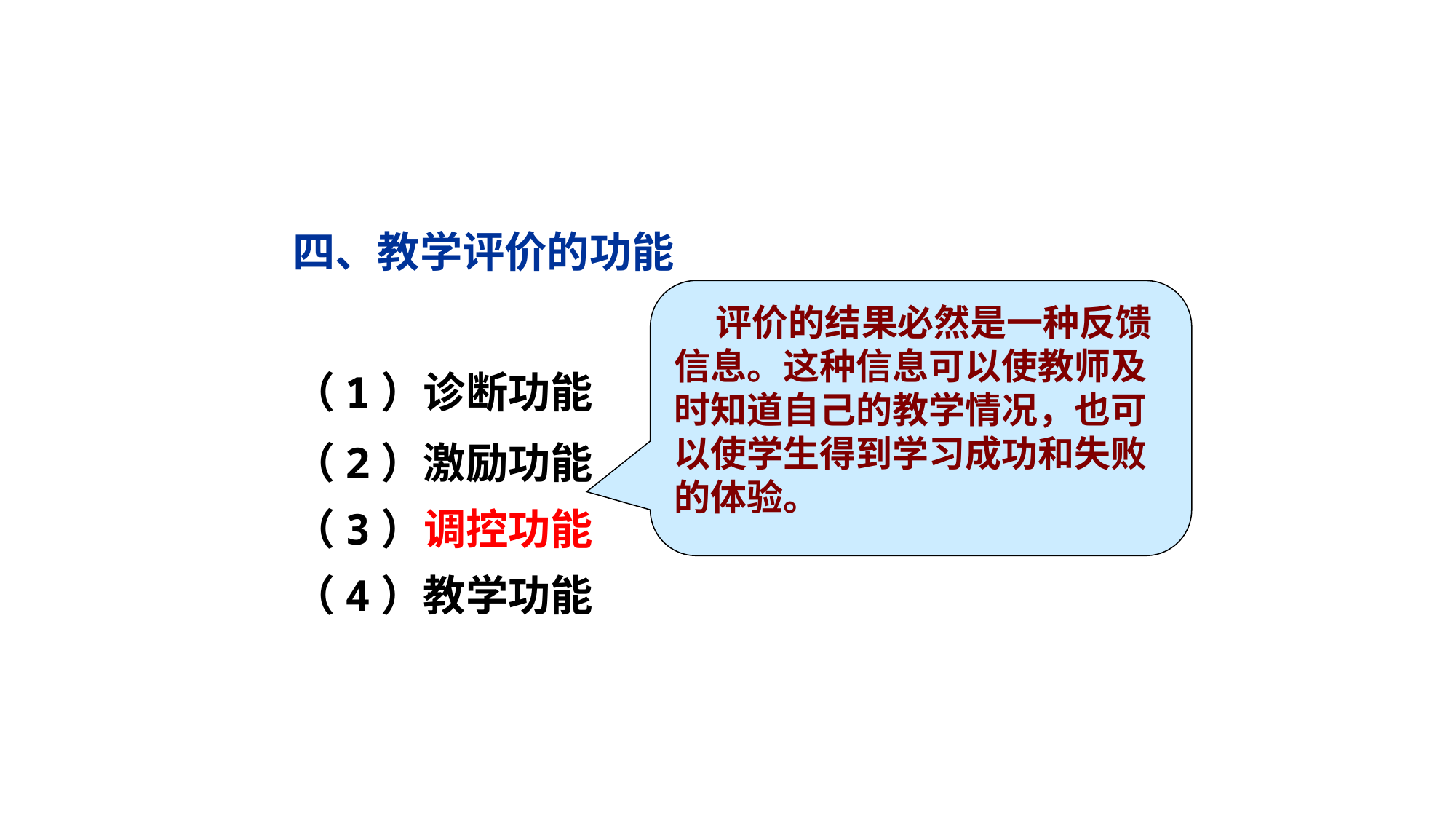

四、教学评价的功能

（1）诊断功能
（2）激励功能
（3）调控功能
（4）教学功能
    评价的结果必然是一种反馈信息。这种信息可以使教师及时知道自己的教学情况，也可以使学生得到学习成功和失败的体验。